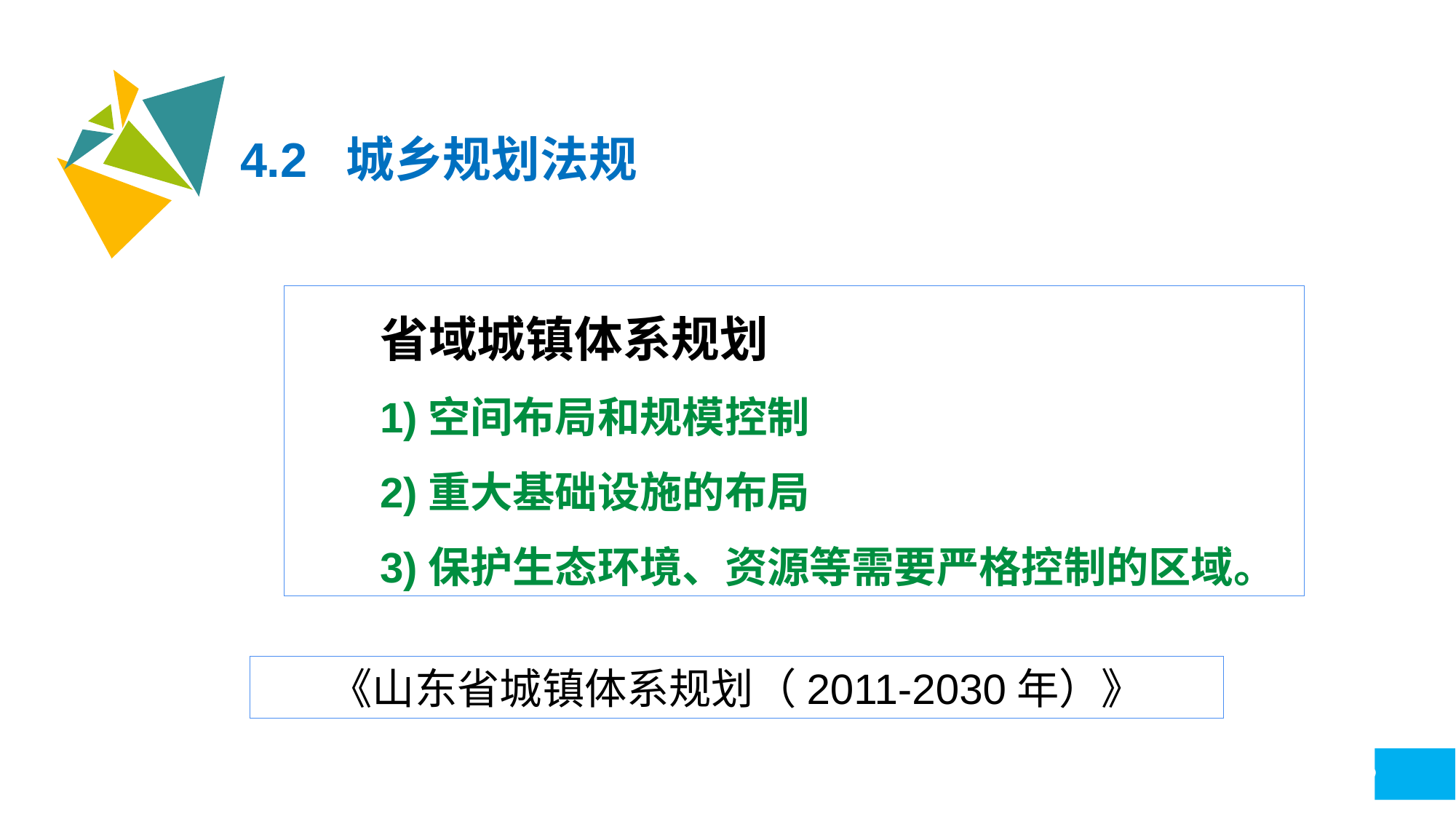

4.2  城乡规划法规

省域城镇体系规划
1)空间布局和规模控制
2)重大基础设施的布局
3)保护生态环境、资源等需要严格控制的区域。
《山东省城镇体系规划（2011-2030年）》